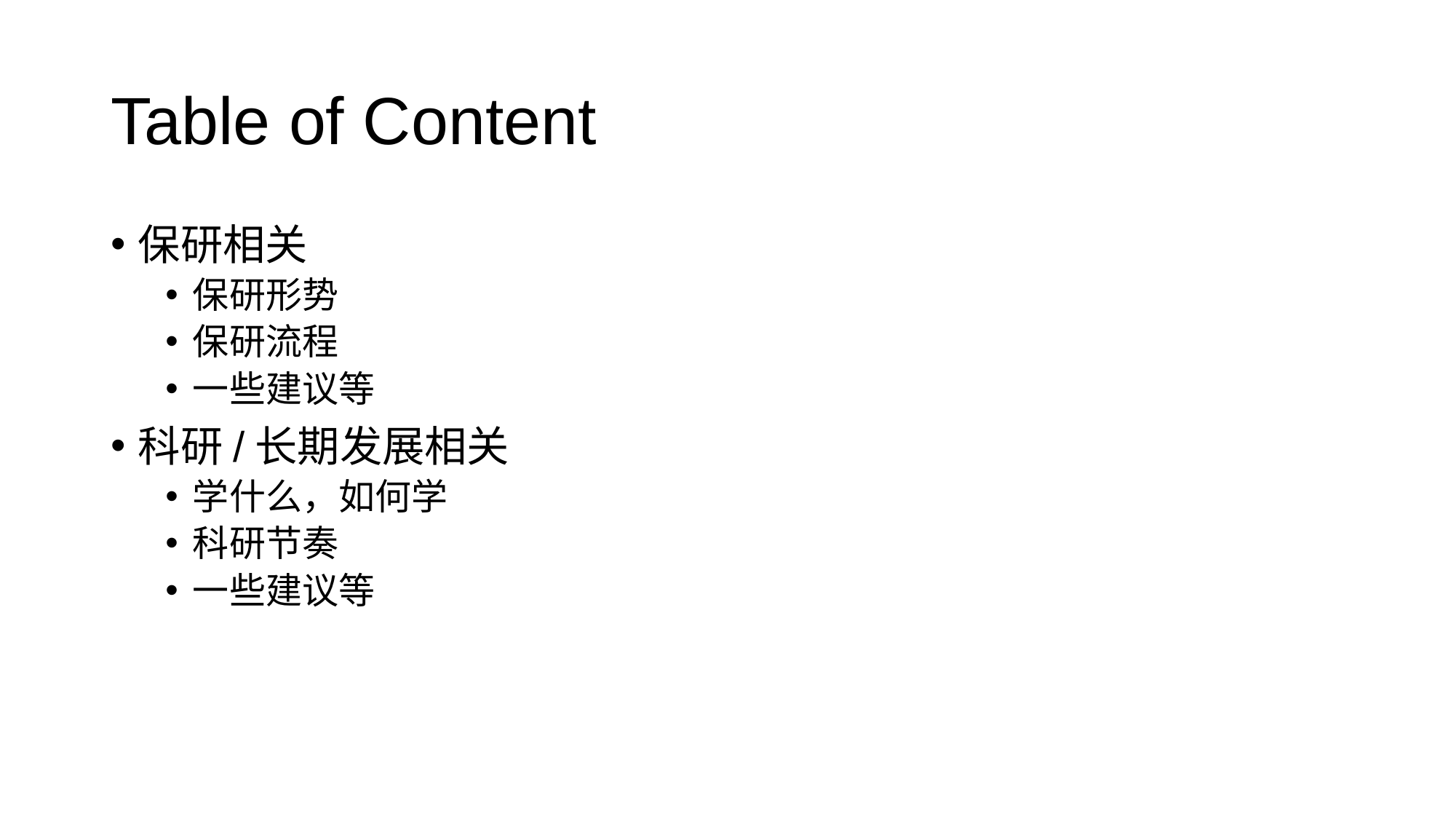

# Table of Content
保研相关
保研形势
保研流程
一些建议等
科研/长期发展相关
学什么，如何学
科研节奏
一些建议等